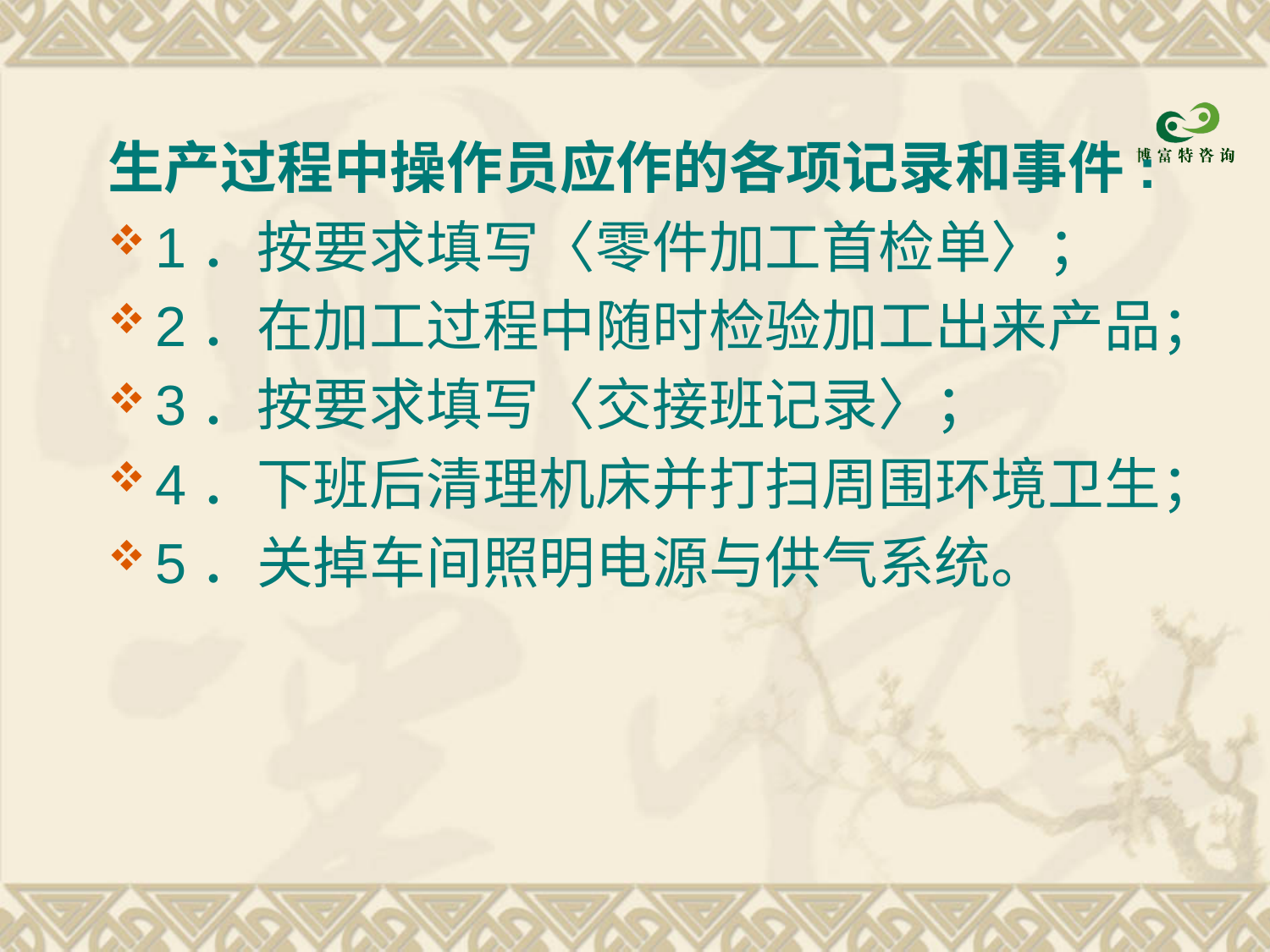

生产过程中操作员应作的各项记录和事件:
1．按要求填写〈零件加工首检单〉；
2．在加工过程中随时检验加工出来产品；
3．按要求填写〈交接班记录〉；
4．下班后清理机床并打扫周围环境卫生；
5．关掉车间照明电源与供气系统。